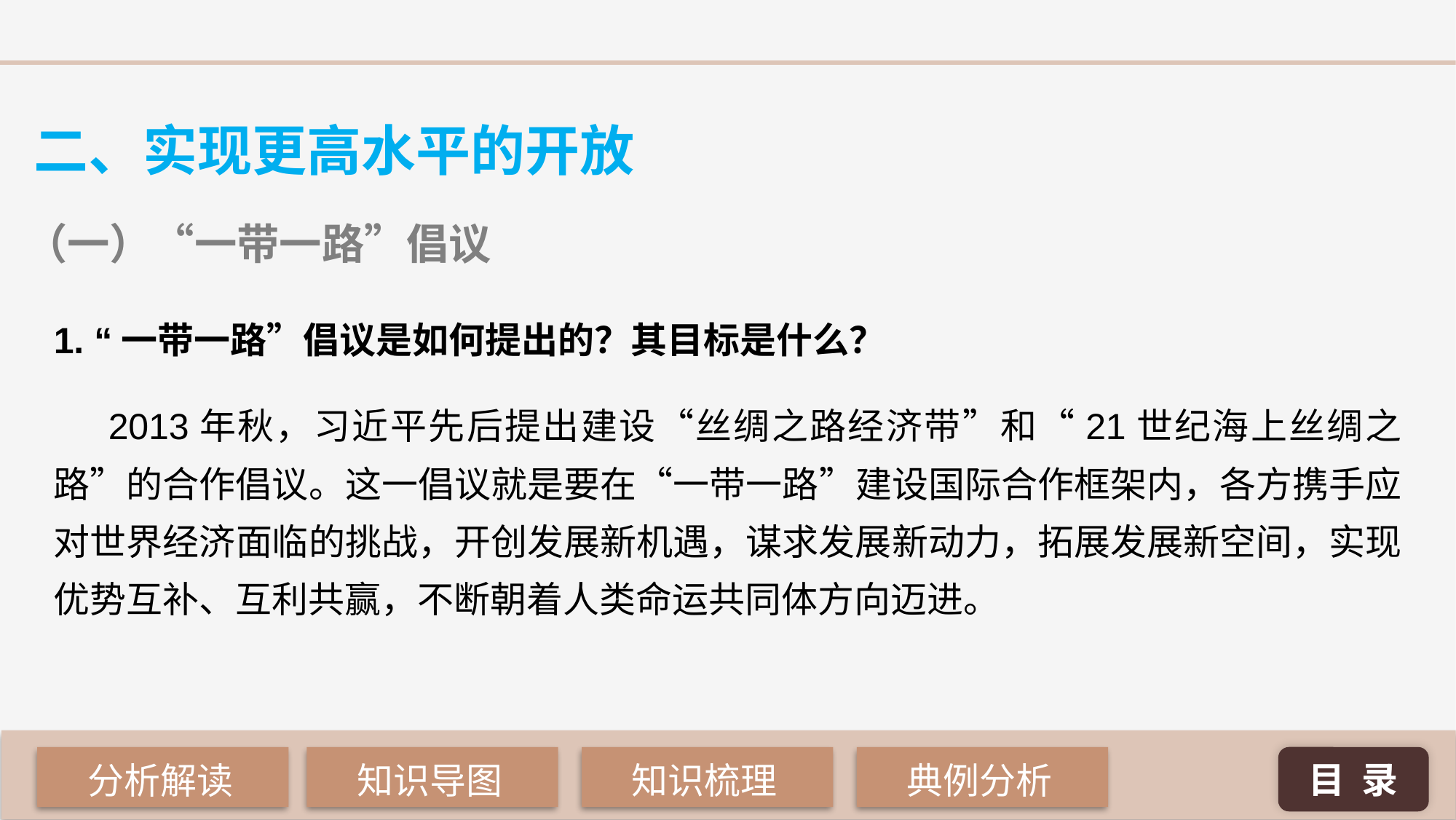

二、实现更高水平的开放
（一）“一带一路”倡议
1. “一带一路”倡议是如何提出的？其目标是什么？
2013年秋，习近平先后提出建设“丝绸之路经济带”和“21世纪海上丝绸之路”的合作倡议。这一倡议就是要在“一带一路”建设国际合作框架内，各方携手应对世界经济面临的挑战，开创发展新机遇，谋求发展新动力，拓展发展新空间，实现优势互补、互利共赢，不断朝着人类命运共同体方向迈进。